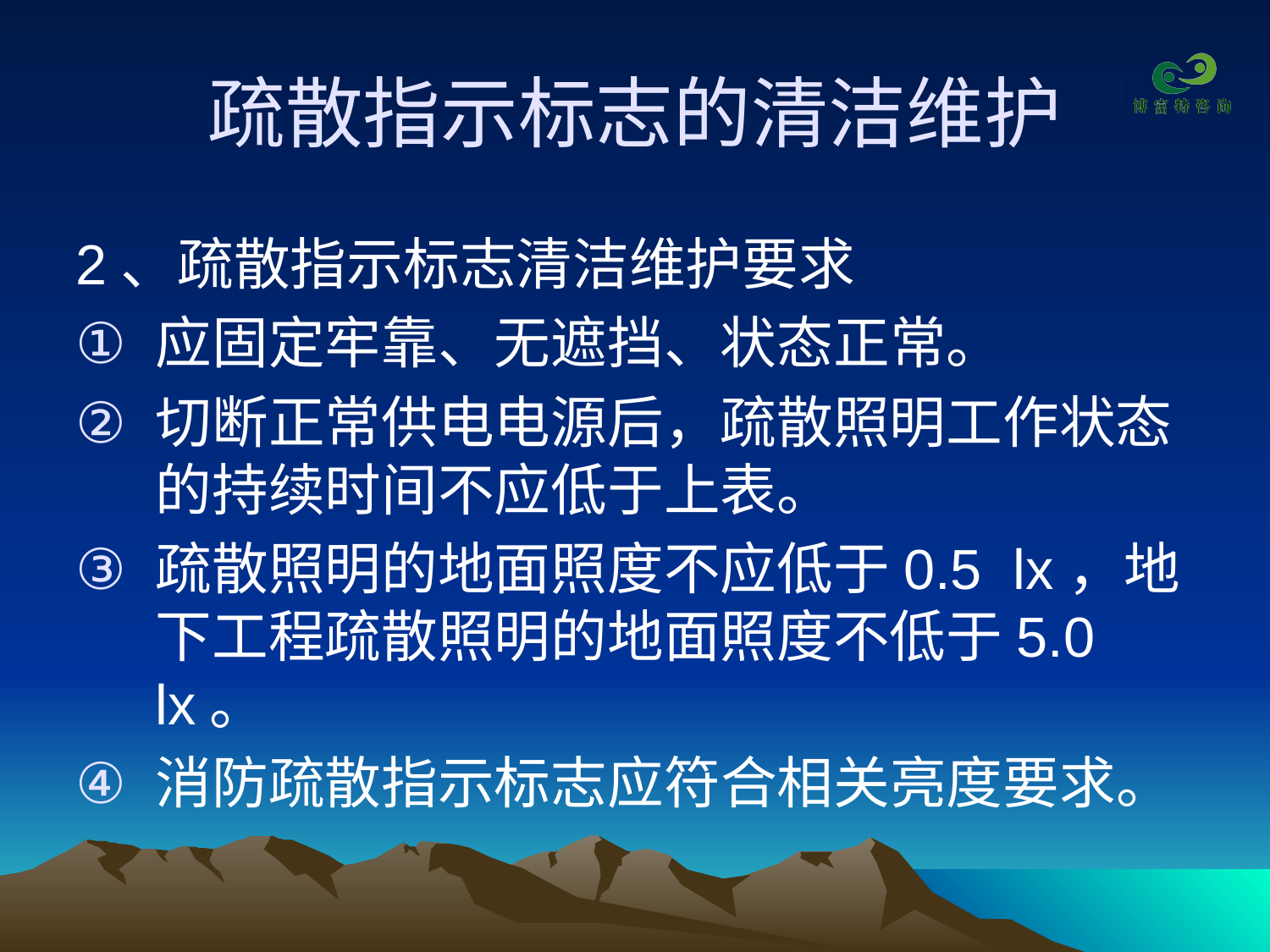

# 疏散指示标志的清洁维护
2、疏散指示标志清洁维护要求
应固定牢靠、无遮挡、状态正常。
切断正常供电电源后，疏散照明工作状态的持续时间不应低于上表。
疏散照明的地面照度不应低于0.5  lx，地下工程疏散照明的地面照度不低于5.0 lx。
消防疏散指示标志应符合相关亮度要求。